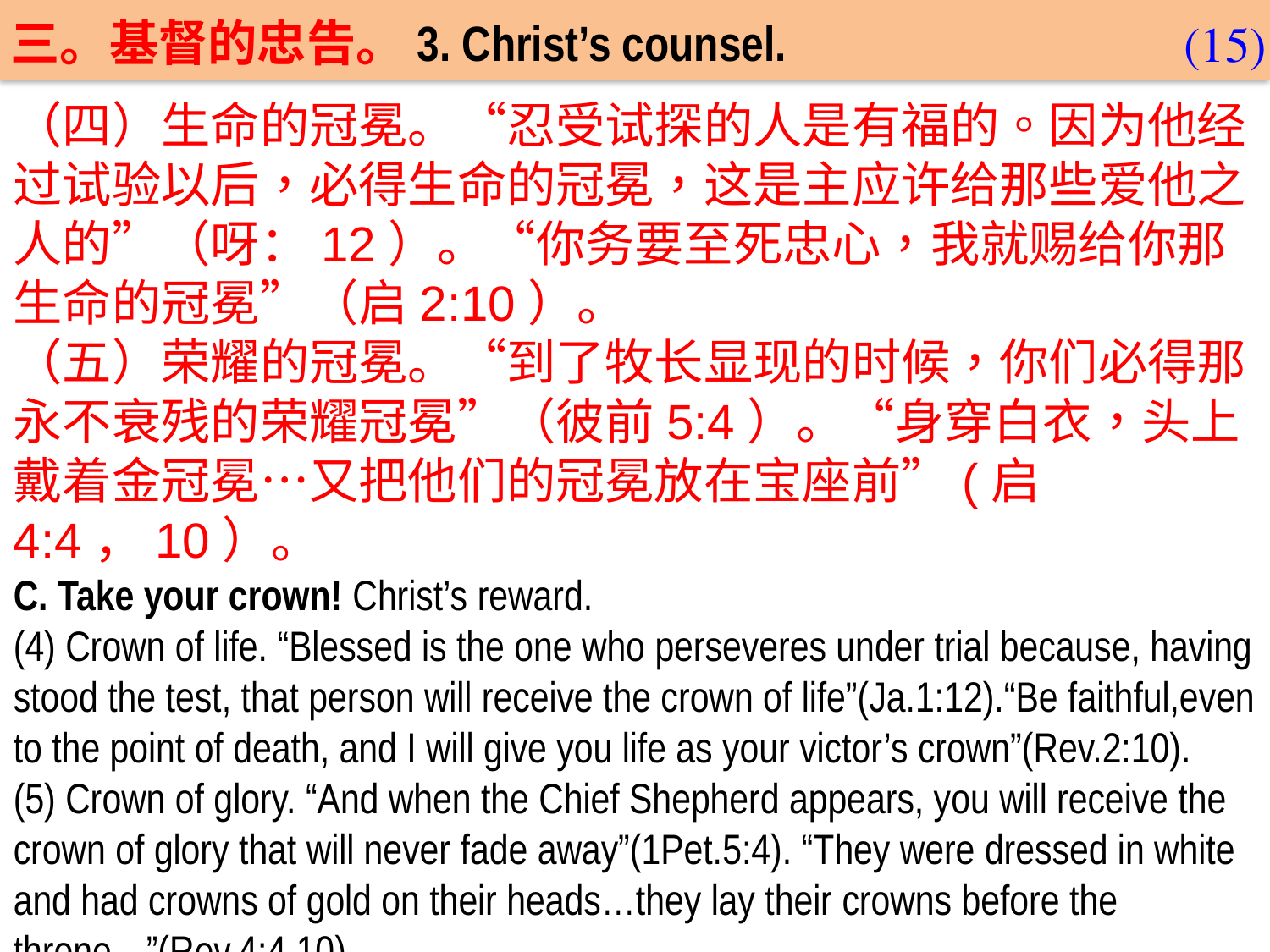

三。基督的忠告。3. Christ’s counsel.
(15)
（四）生命的冠冕。“忍受试探的人是有福的。因为他经过试验以后，必得生命的冠冕，这是主应许给那些爱他之人的”（呀：12）。“你务要至死忠心，我就赐给你那生命的冠冕”（启2:10）。
（五）荣耀的冠冕。“到了牧长显现的时候，你们必得那永不衰残的荣耀冠冕”（彼前5:4）。“身穿白衣，头上戴着金冠冕…又把他们的冠冕放在宝座前”(启4:4，10）。
C. Take your crown! Christ’s reward.
(4) Crown of life. “Blessed is the one who perseveres under trial because, having stood the test, that person will receive the crown of life”(Ja.1:12).“Be faithful,even to the point of death, and I will give you life as your victor’s crown”(Rev.2:10).
(5) Crown of glory. “And when the Chief Shepherd appears, you will receive the crown of glory that will never fade away”(1Pet.5:4). “They were dressed in white and had crowns of gold on their heads…they lay their crowns before the throne…”(Rev.4:4,10).